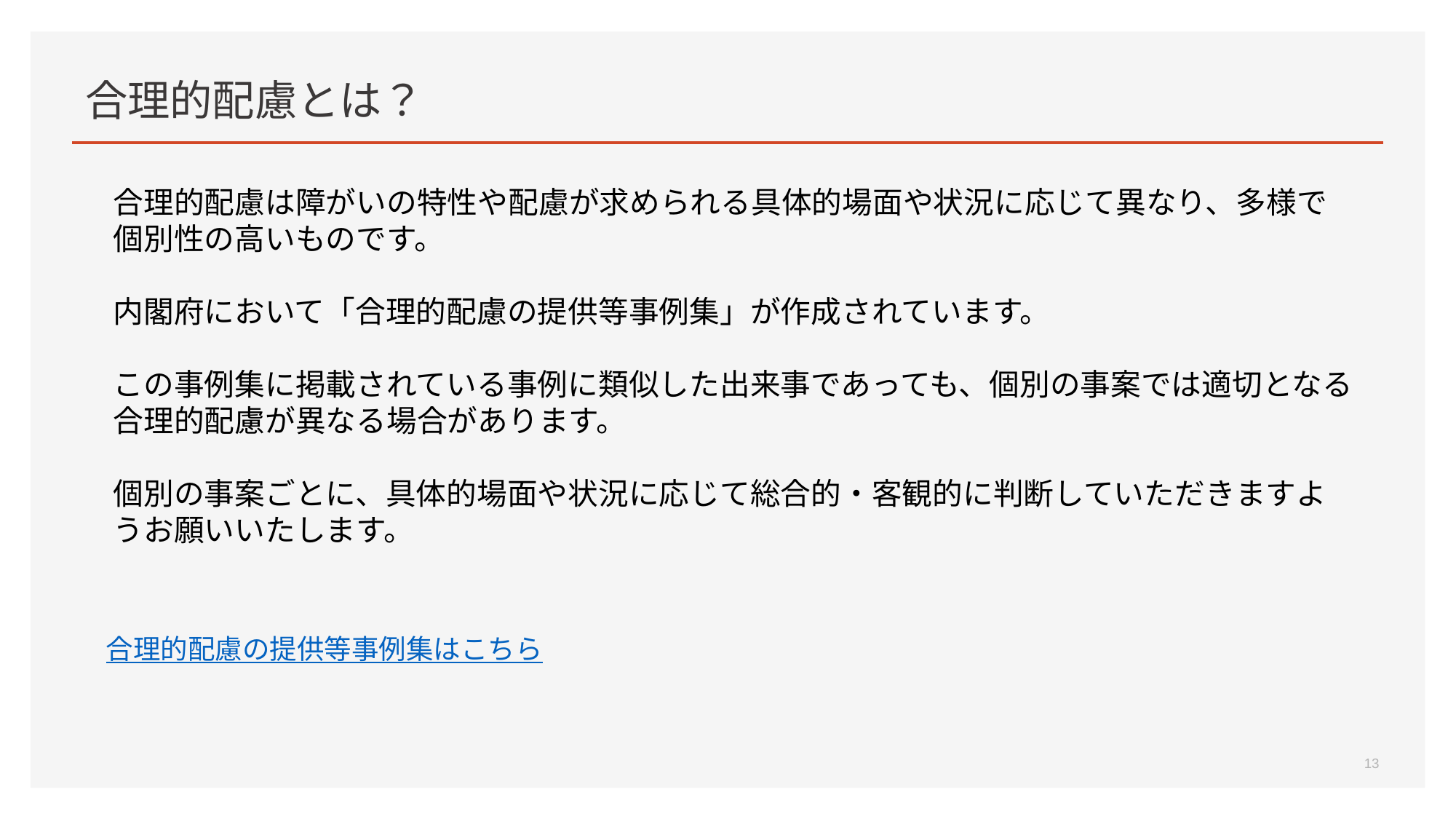

# 合理的配慮とは？
合理的配慮は障がいの特性や配慮が求められる具体的場面や状況に応じて異なり、多様で個別性の高いものです。

内閣府において「合理的配慮の提供等事例集」が作成されています。

この事例集に掲載されている事例に類似した出来事であっても、個別の事案では適切となる合理的配慮が異なる場合があります。

個別の事案ごとに、具体的場面や状況に応じて総合的・客観的に判断していただきますようお願いいたします。
合理的配慮の提供等事例集はこちら
13